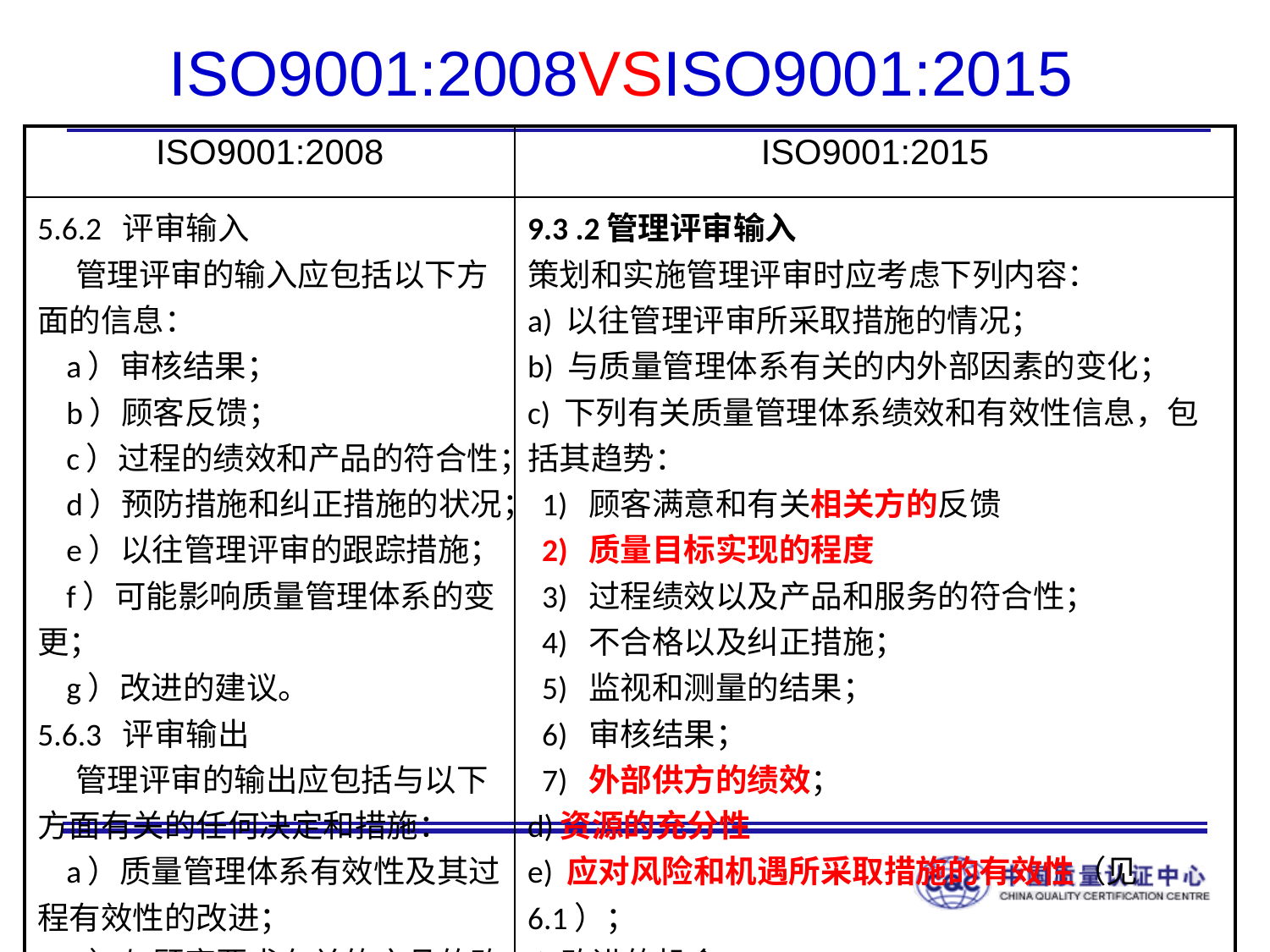

# ISO9001:2008VSISO9001:2015
| ISO9001:2008 | ISO9001:2015 |
| --- | --- |
| 5.6.2 评审输入 管理评审的输入应包括以下方面的信息： a）审核结果； b）顾客反馈； c）过程的绩效和产品的符合性； d）预防措施和纠正措施的状况； e）以往管理评审的跟踪措施； f）可能影响质量管理体系的变更； g）改进的建议。 5.6.3 评审输出 管理评审的输出应包括与以下方面有关的任何决定和措施： a）质量管理体系有效性及其过程有效性的改进； b）与顾客要求有关的产品的改进； c）资源需求。 | 9.3 .2管理评审输入 策划和实施管理评审时应考虑下列内容： a) 以往管理评审所采取措施的情况； b) 与质量管理体系有关的内外部因素的变化； c) 下列有关质量管理体系绩效和有效性信息，包括其趋势： 1) 顾客满意和有关相关方的反馈 2) 质量目标实现的程度 3) 过程绩效以及产品和服务的符合性； 4) 不合格以及纠正措施； 5) 监视和测量的结果； 6) 审核结果； 7) 外部供方的绩效； d)资源的充分性 e) 应对风险和机遇所采取措施的有效性（见6.1）； f) 改进的机会。 |
231